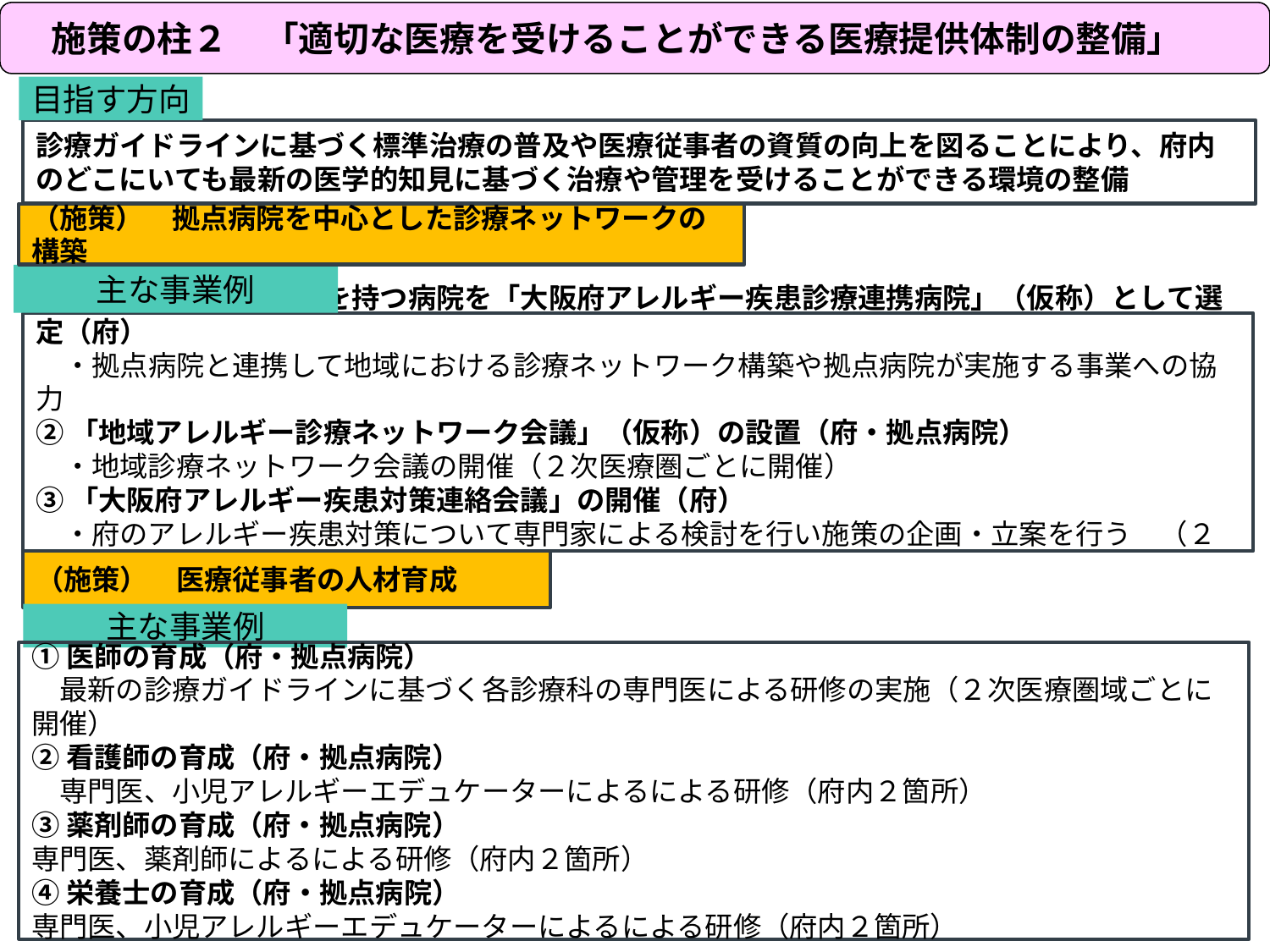

施策の柱２　「適切な医療を受けることができる医療提供体制の整備」

目指す方向
診療ガイドラインに基づく標準治療の普及や医療従事者の資質の向上を図ることにより、府内のどこにいても最新の医学的知見に基づく治療や管理を受けることができる環境の整備
（施策）　拠点病院を中心とした診療ネットワークの構築
主な事業例

①特定の診療科に強みを持つ病院を「大阪府アレルギー疾患診療連携病院」（仮称）として選定（府）
　・拠点病院と連携して地域における診療ネットワーク構築や拠点病院が実施する事業への協力
②「地域アレルギー診療ネットワーク会議」（仮称）の設置（府・拠点病院）
　・地域診療ネットワーク会議の開催（２次医療圏ごとに開催）
③「大阪府アレルギー疾患対策連絡会議」の開催（府）
　・府のアレルギー疾患対策について専門家による検討を行い施策の企画・立案を行う　（２回）、

（施策）　医療従事者の人材育成
主な事業例

①医師の育成（府・拠点病院）
　最新の診療ガイドラインに基づく各診療科の専門医による研修の実施（２次医療圏域ごとに開催）
②看護師の育成（府・拠点病院）
　専門医、小児アレルギーエデュケーターによるによる研修（府内２箇所）
③薬剤師の育成（府・拠点病院）
専門医、薬剤師によるによる研修（府内２箇所）
④栄養士の育成（府・拠点病院）
専門医、小児アレルギーエデュケーターによるによる研修（府内２箇所）